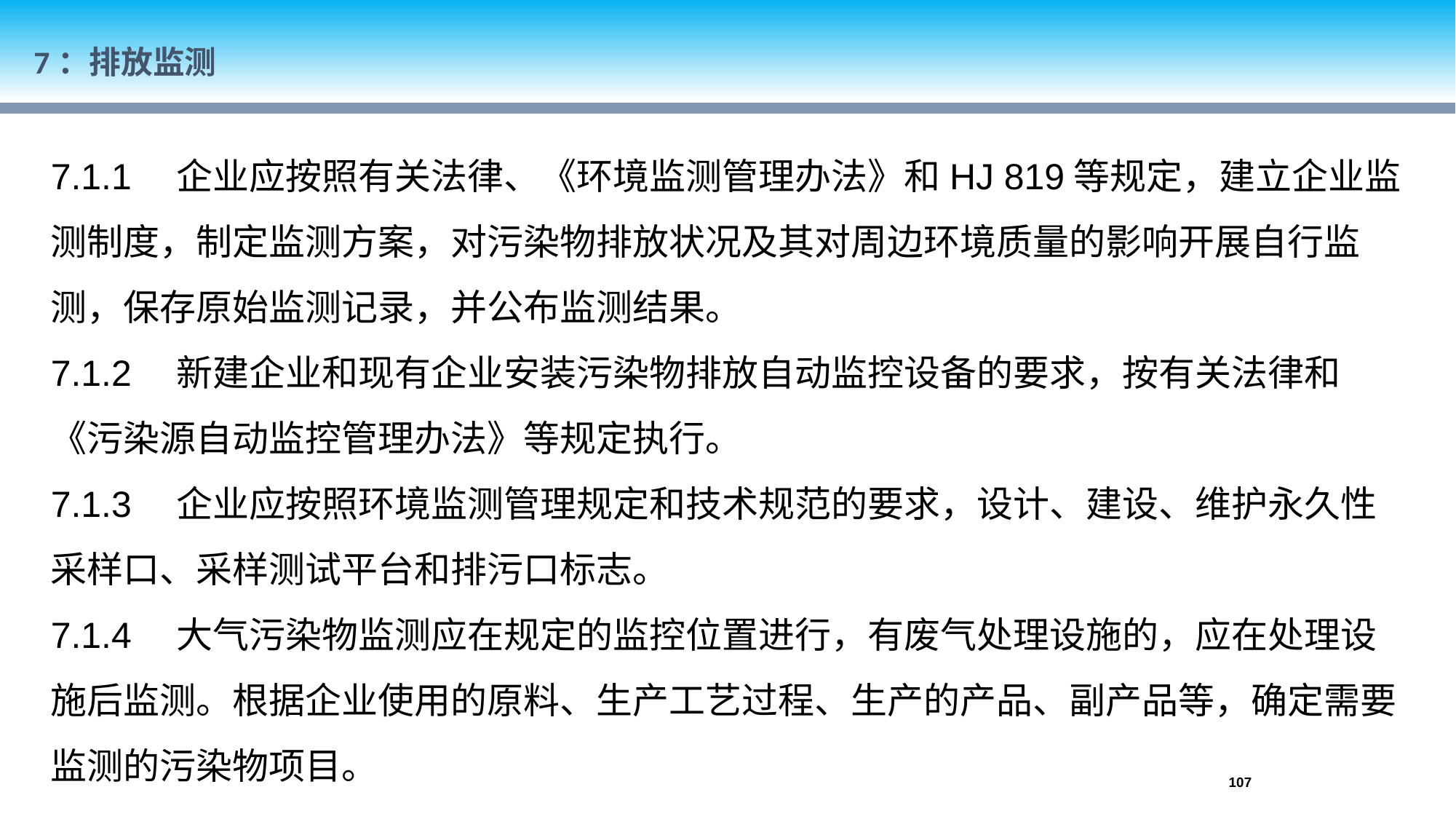

# 7：排放监测
7.1.1　企业应按照有关法律、《环境监测管理办法》和HJ 819等规定，建立企业监测制度，制定监测方案，对污染物排放状况及其对周边环境质量的影响开展自行监测，保存原始监测记录，并公布监测结果。
7.1.2　新建企业和现有企业安装污染物排放自动监控设备的要求，按有关法律和《污染源自动监控管理办法》等规定执行。
7.1.3　企业应按照环境监测管理规定和技术规范的要求，设计、建设、维护永久性采样口、采样测试平台和排污口标志。
7.1.4　大气污染物监测应在规定的监控位置进行，有废气处理设施的，应在处理设施后监测。根据企业使用的原料、生产工艺过程、生产的产品、副产品等，确定需要监测的污染物项目。
107